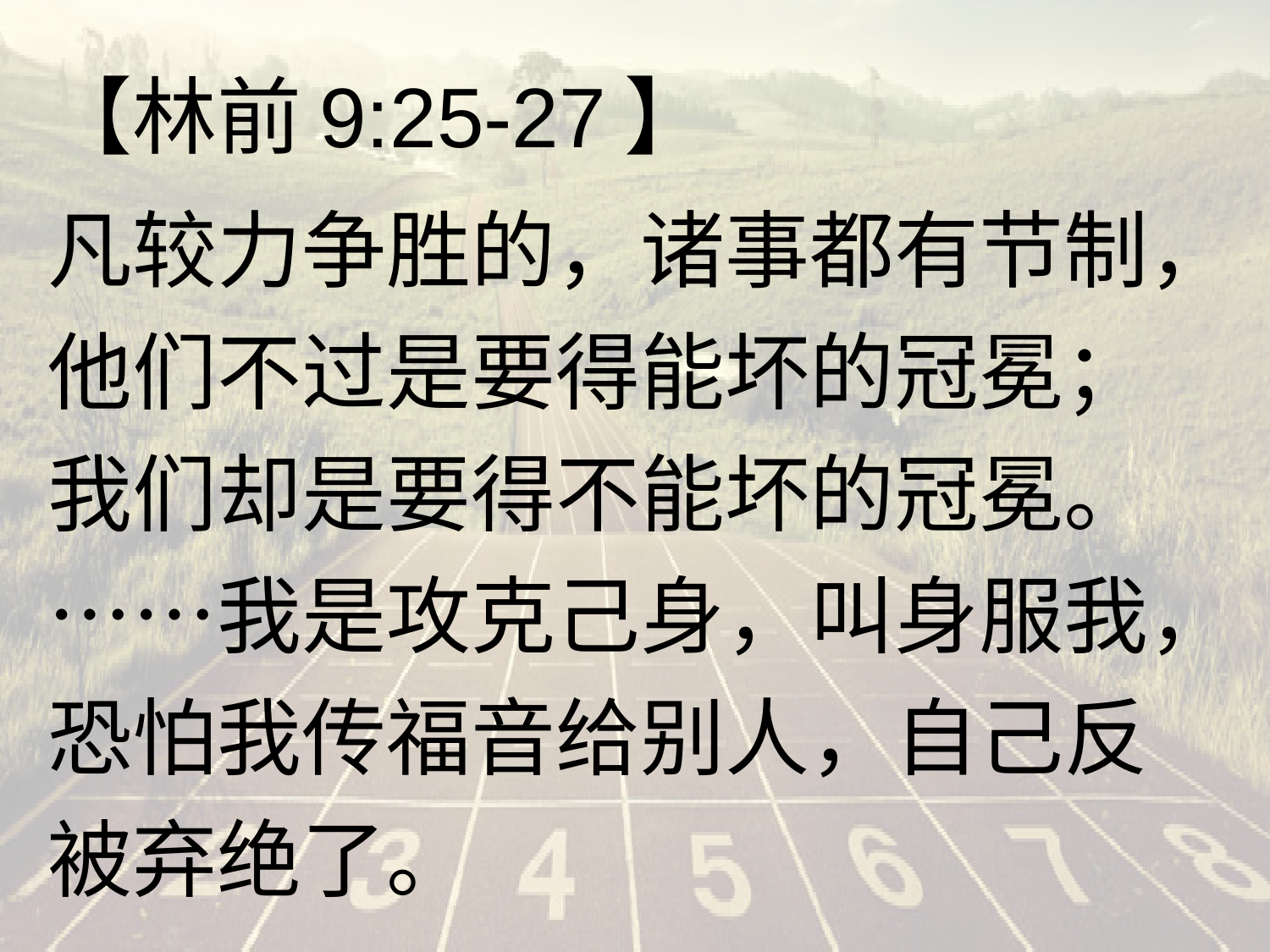

#
【林前9:25-27】
凡较力争胜的，诸事都有节制，他们不过是要得能坏的冠冕；我们却是要得不能坏的冠冕。……我是攻克己身，叫身服我，恐怕我传福音给别人，自己反被弃绝了。